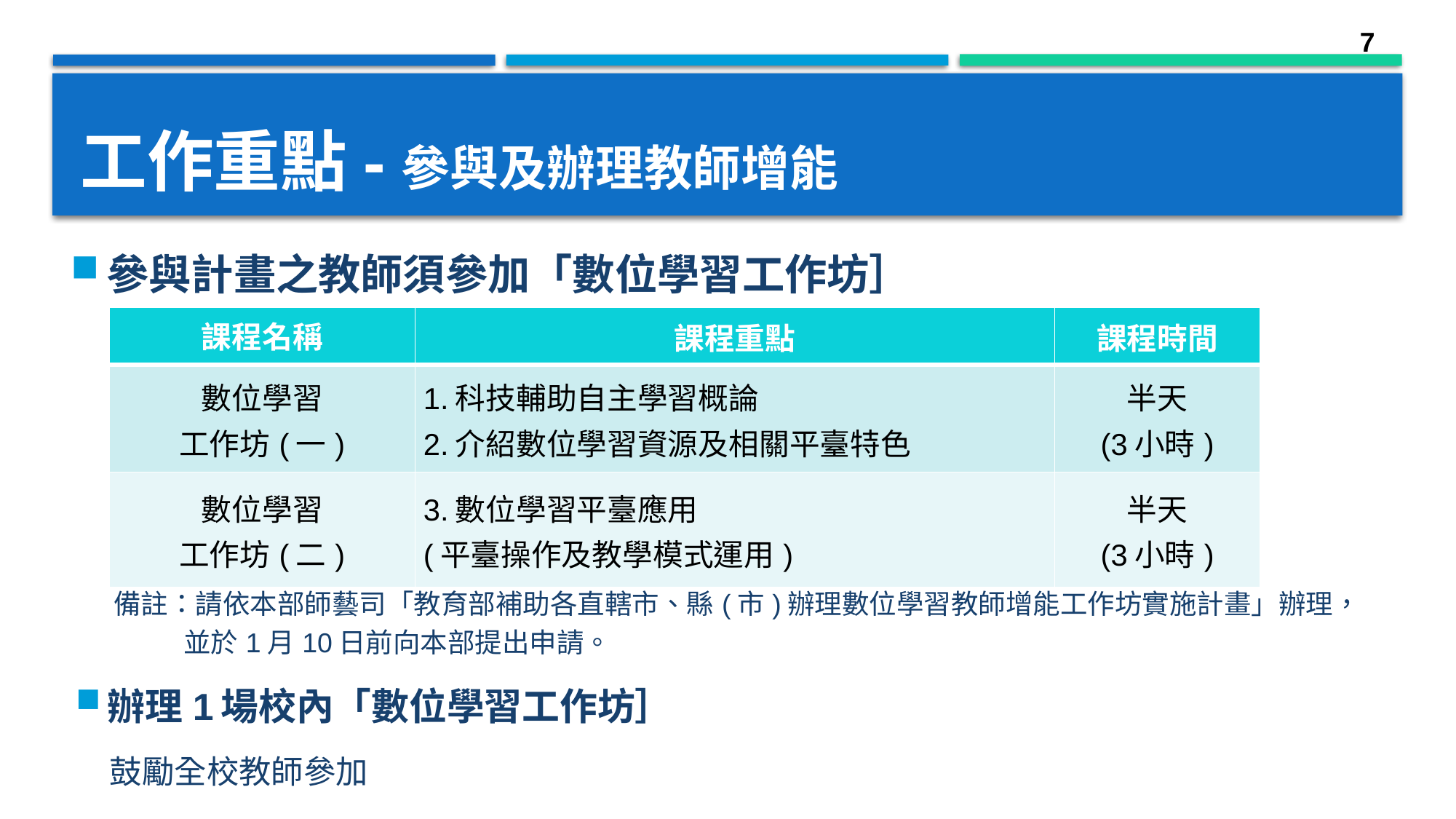

7
# 工作重點-參與及辦理教師增能
參與計畫之教師須參加「數位學習工作坊］
| 課程名稱 | 課程重點 | 課程時間 |
| --- | --- | --- |
| 數位學習 工作坊(一) | 1.科技輔助自主學習概論 2.介紹數位學習資源及相關平臺特色 | 半天 (3小時) |
| 數位學習 工作坊(二) | 3.數位學習平臺應用 (平臺操作及教學模式運用) | 半天 (3小時) |
備註：請依本部師藝司「教育部補助各直轄市、縣(市)辦理數位學習教師增能工作坊實施計畫」辦理，
          並於1月10日前向本部提出申請。
辦理1場校內「數位學習工作坊］
鼓勵全校教師參加